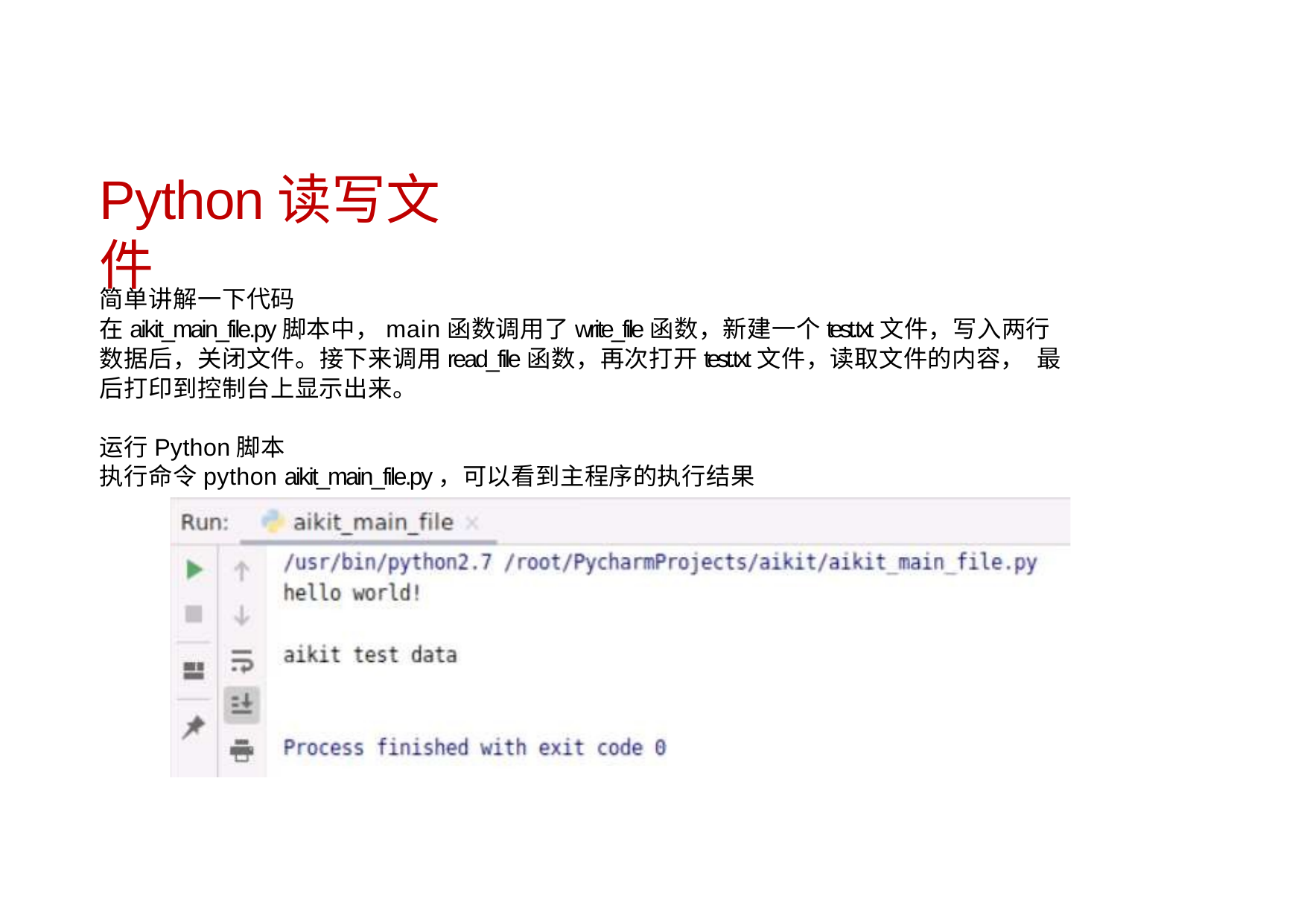

# Python读写文件
简单讲解一下代码
在aikit_main_file.py脚本中，main函数调用了write_file函数，新建一个test.txt文件，写入两行 数据后，关闭文件。接下来调用read_file函数，再次打开test.txt文件，读取文件的内容，  最后打印到控制台上显示出来。

运行Python脚本
执行命令python aikit_main_file.py，可以看到主程序的执行结果